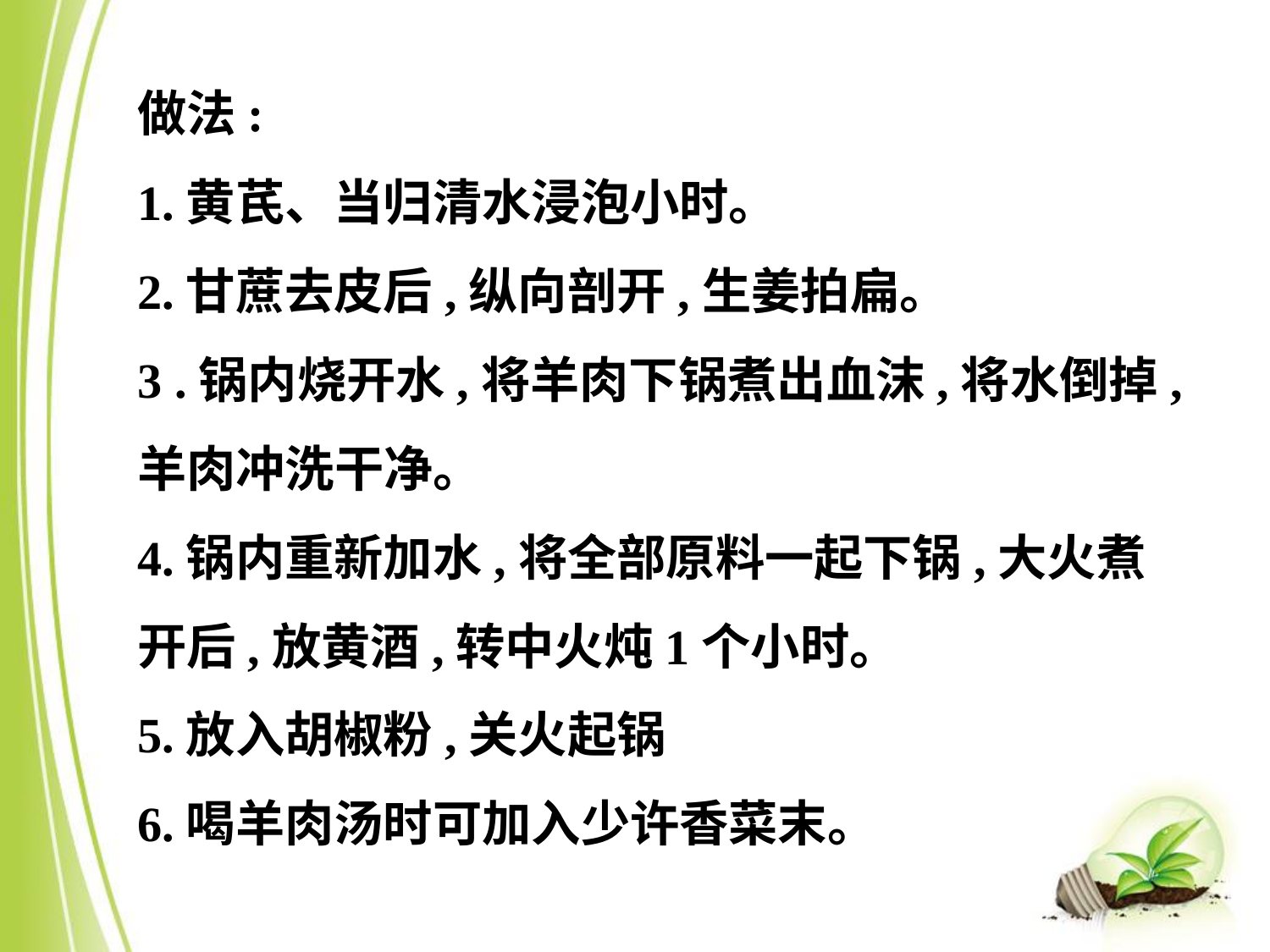

做法:
1.黄芪、当归清水浸泡小时。
2.甘蔗去皮后,纵向剖开,生姜拍扁。
3 .锅内烧开水,将羊肉下锅煮出血沫,将水倒掉,羊肉冲洗干净。
4.锅内重新加水,将全部原料一起下锅,大火煮开后,放黄酒,转中火炖1个小时。
5.放入胡椒粉,关火起锅
6.喝羊肉汤时可加入少许香菜末。